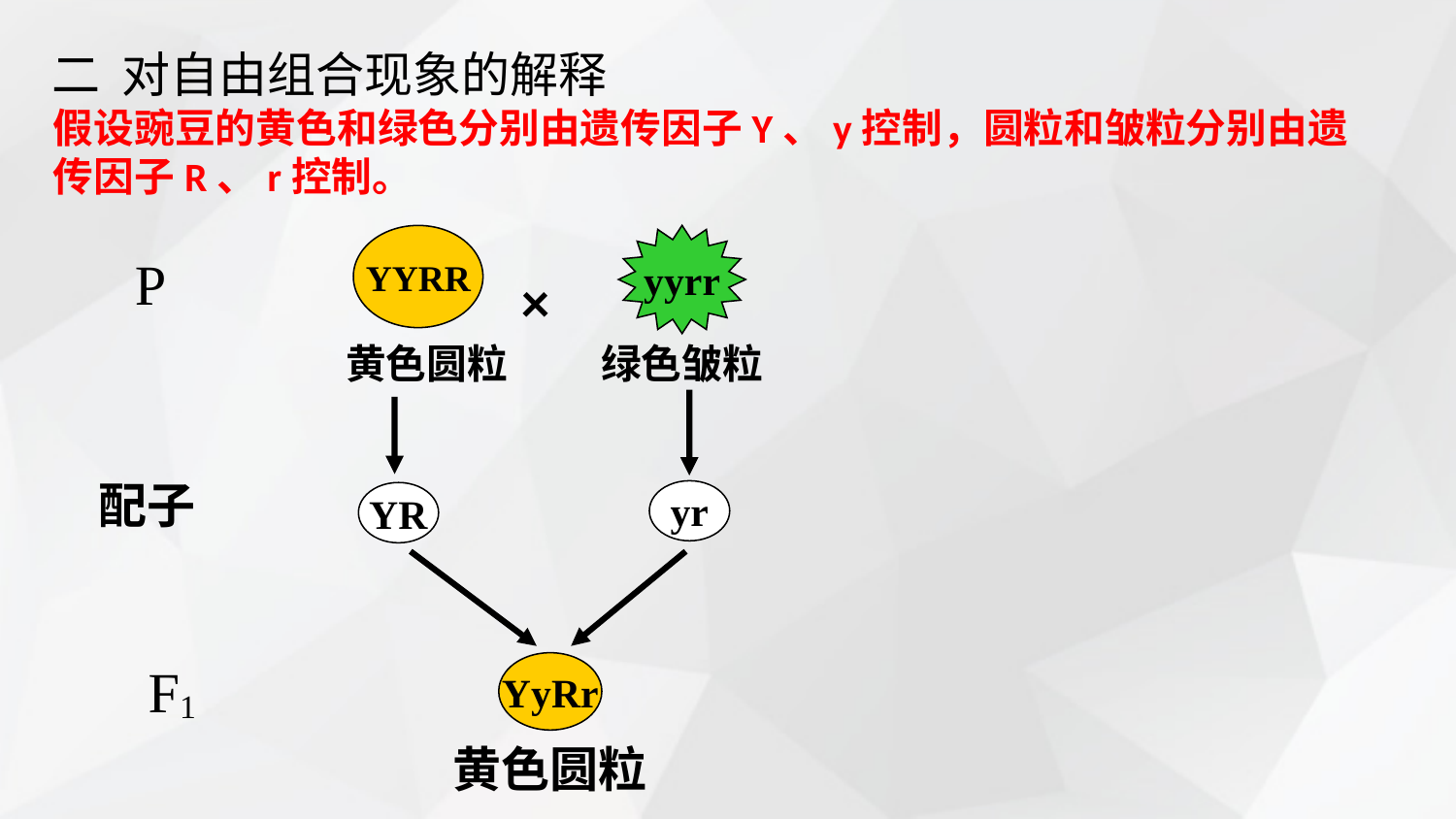

二  对自由组合现象的解释
假设豌豆的黄色和绿色分别由遗传因子Y、y控制，圆粒和皱粒分别由遗传因子R、r控制。
YYRR
yyrr
P
×
黄色圆粒
绿色皱粒

配子
yr
YR

F1
YyRr
黄色圆粒